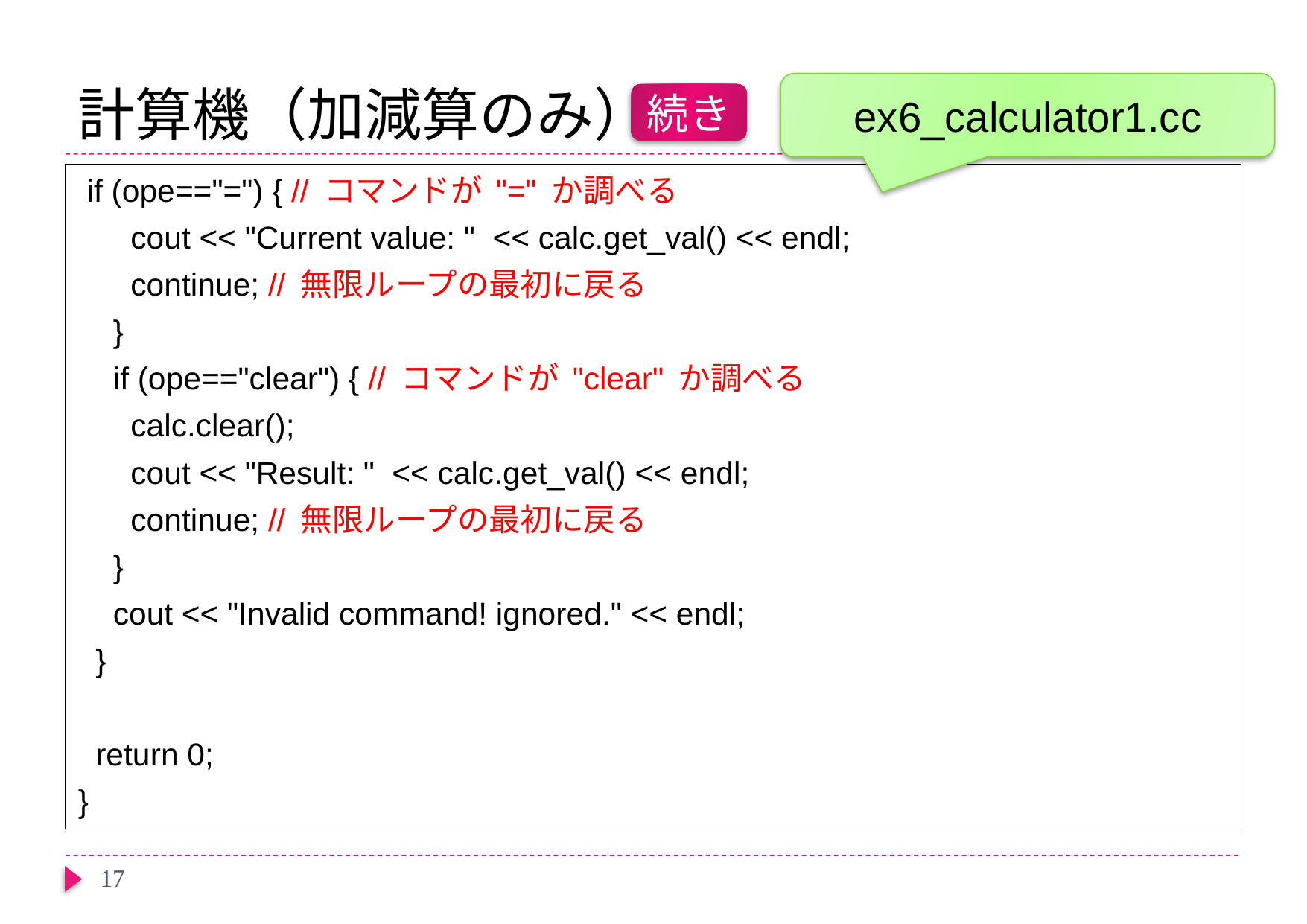

# 計算機（加減算のみ）
ex6_calculator1.cc
続き
 if (ope=="=") { // コマンドが "=" か調べる
      cout << "Current value: "  << calc.get_val() << endl;
      continue; // 無限ループの最初に戻る
    }
    if (ope=="clear") { // コマンドが "clear" か調べる
      calc.clear();
      cout << "Result: "  << calc.get_val() << endl;
      continue; // 無限ループの最初に戻る
    }
    cout << "Invalid command! ignored." << endl;
  }

  return 0;
}
17